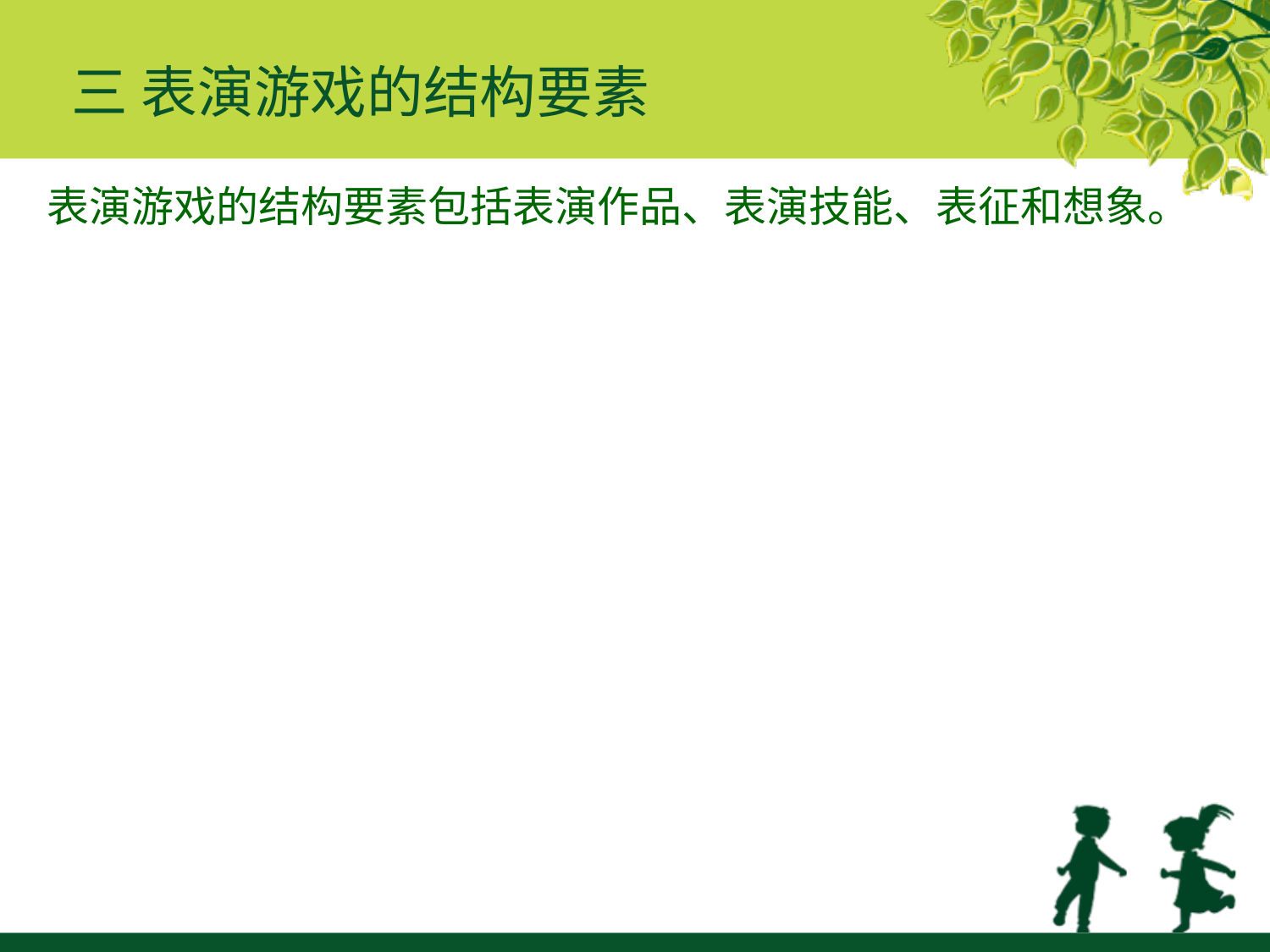

# 三 表演游戏的结构要素
表演游戏的结构要素包括表演作品、表演技能、表征和想象。